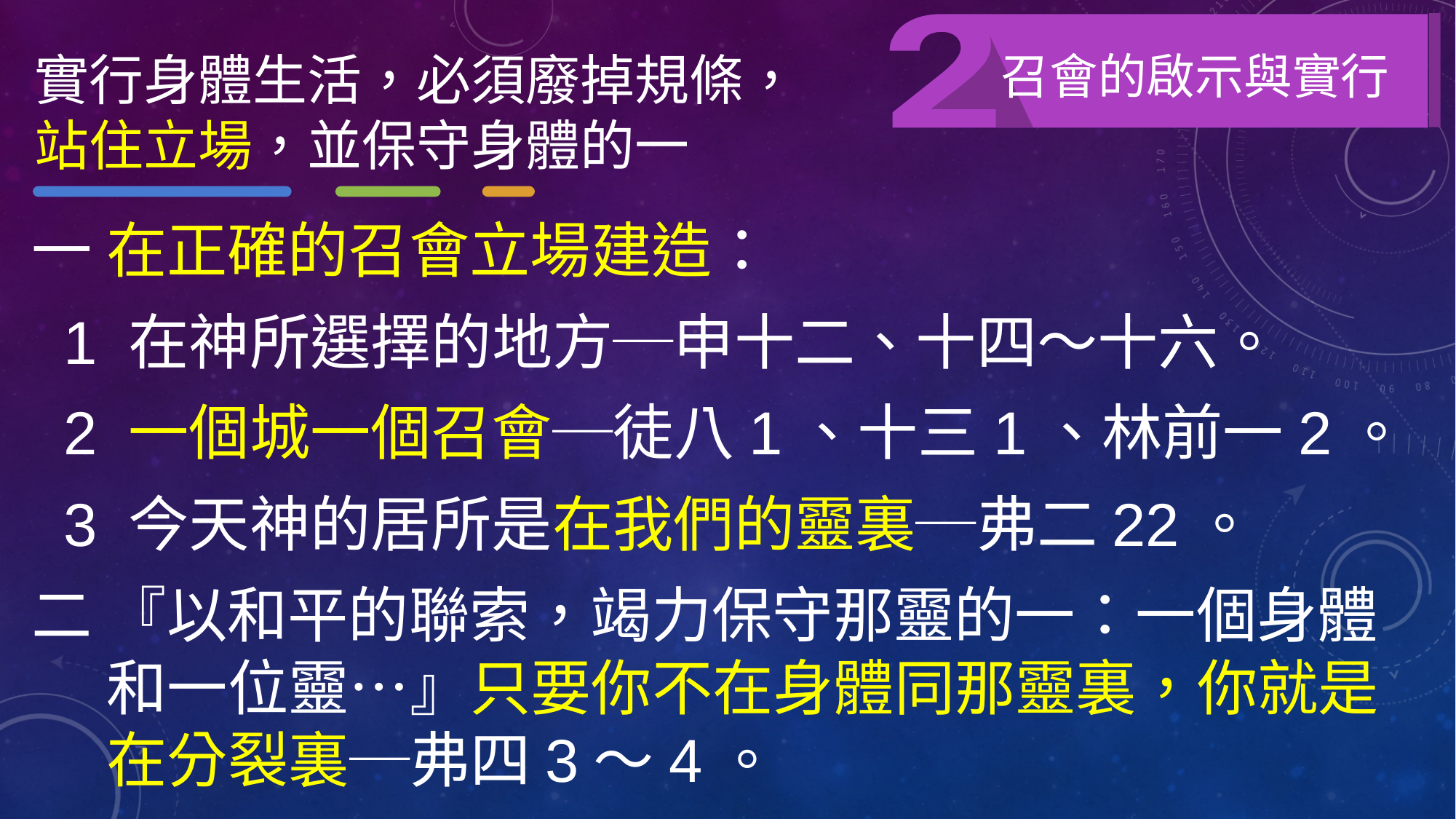

召會的啟示與實行
實行身體生活，必須廢掉規條，站住立場，並保守身體的一

一 在正確的召會立場建造：
1 在神所選擇的地方─申十二、十四～十六。
2 一個城一個召會─徒八1、十三1、林前一2。
3 今天神的居所是在我們的靈裏─弗二22。
二 『以和平的聯索，竭力保守那靈的一：一個身體和一位靈…』只要你不在身體同那靈裏，你就是在分裂裏─弗四3～4。